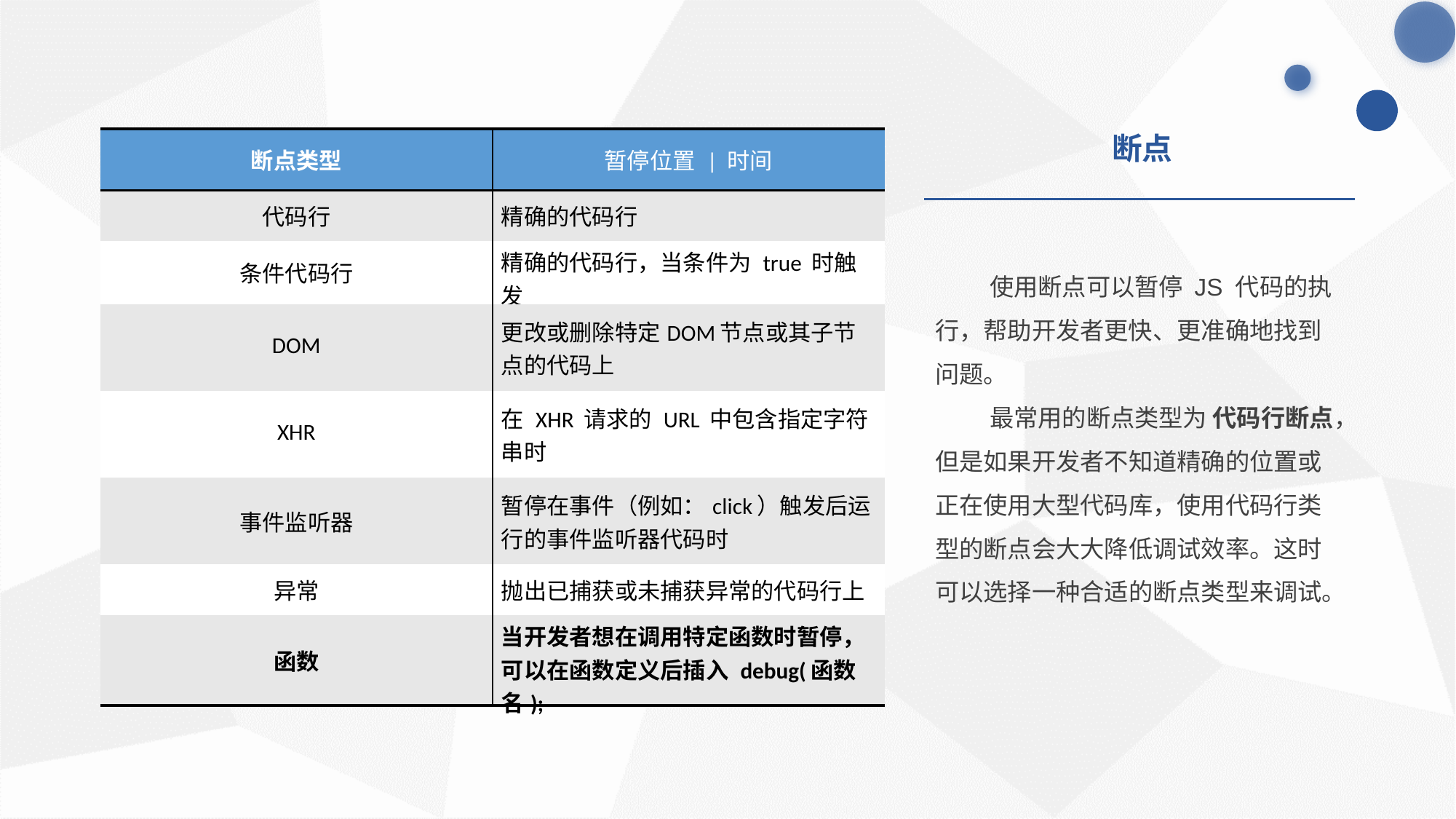

断点
| 断点类型 | 暂停位置 | 时间 |
| --- | --- |
| 代码行 | 精确的代码行 |
| 条件代码行 | 精确的代码行，当条件为 true 时触发 |
| DOM | 更改或删除特定DOM节点或其子节点的代码上 |
| XHR | 在 XHR 请求的 URL 中包含指定字符串时 |
| 事件监听器 | 暂停在事件（例如：click）触发后运行的事件监听器代码时 |
| 异常 | 抛出已捕获或未捕获异常的代码行上 |
| 函数 | 当开发者想在调用特定函数时暂停，可以在函数定义后插入 debug(函数名); |
使用断点可以暂停 JS 代码的执行，帮助开发者更快、更准确地找到问题。
最常用的断点类型为 代码行断点，但是如果开发者不知道精确的位置或正在使用大型代码库，使用代码行类型的断点会大大降低调试效率。这时可以选择一种合适的断点类型来调试。